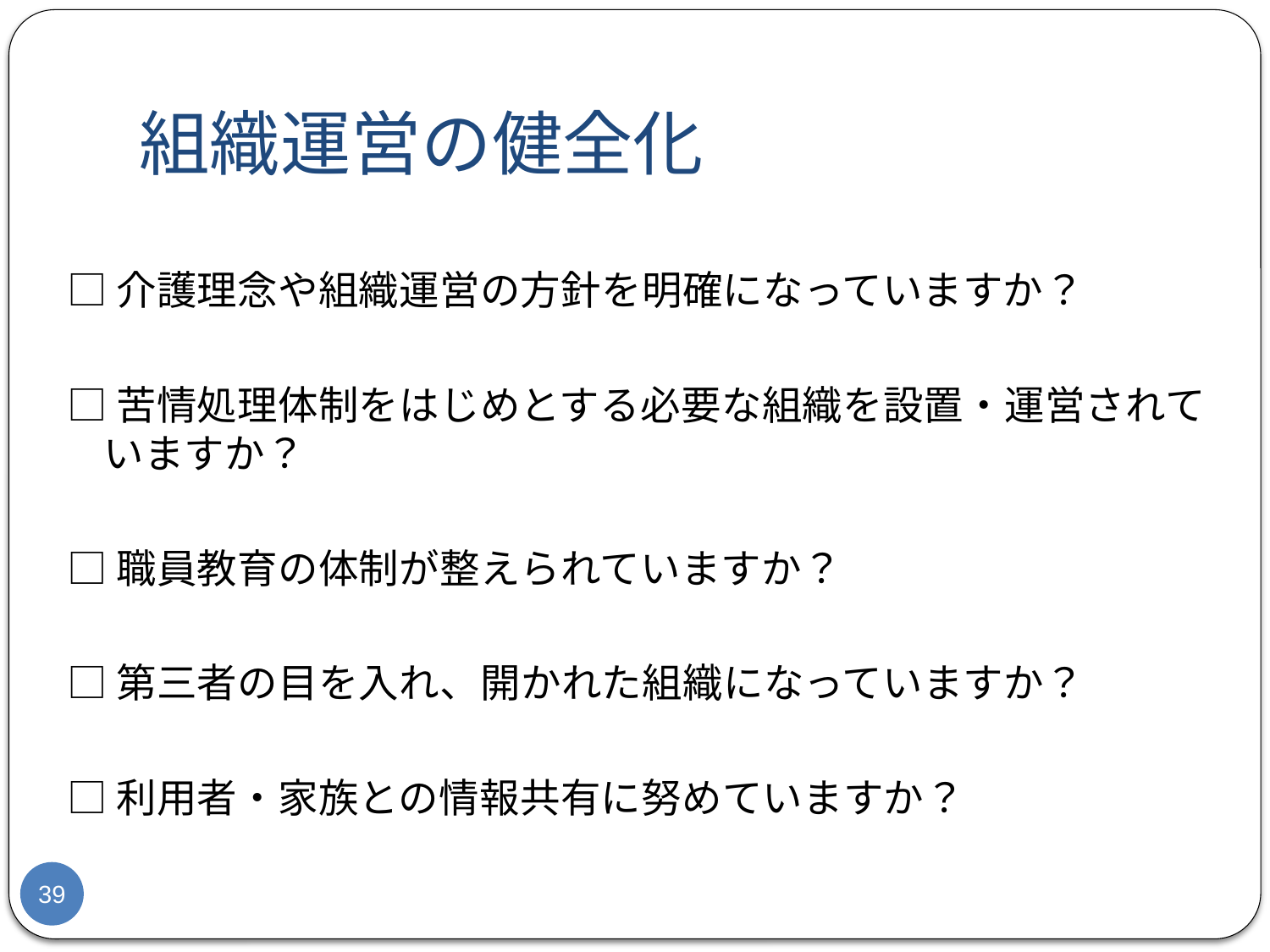

# 組織運営の健全化

□介護理念や組織運営の方針を明確になっていますか？

□苦情処理体制をはじめとする必要な組織を設置・運営されていますか？

□職員教育の体制が整えられていますか？

□第三者の目を入れ、開かれた組織になっていますか？

□利用者・家族との情報共有に努めていますか？

39